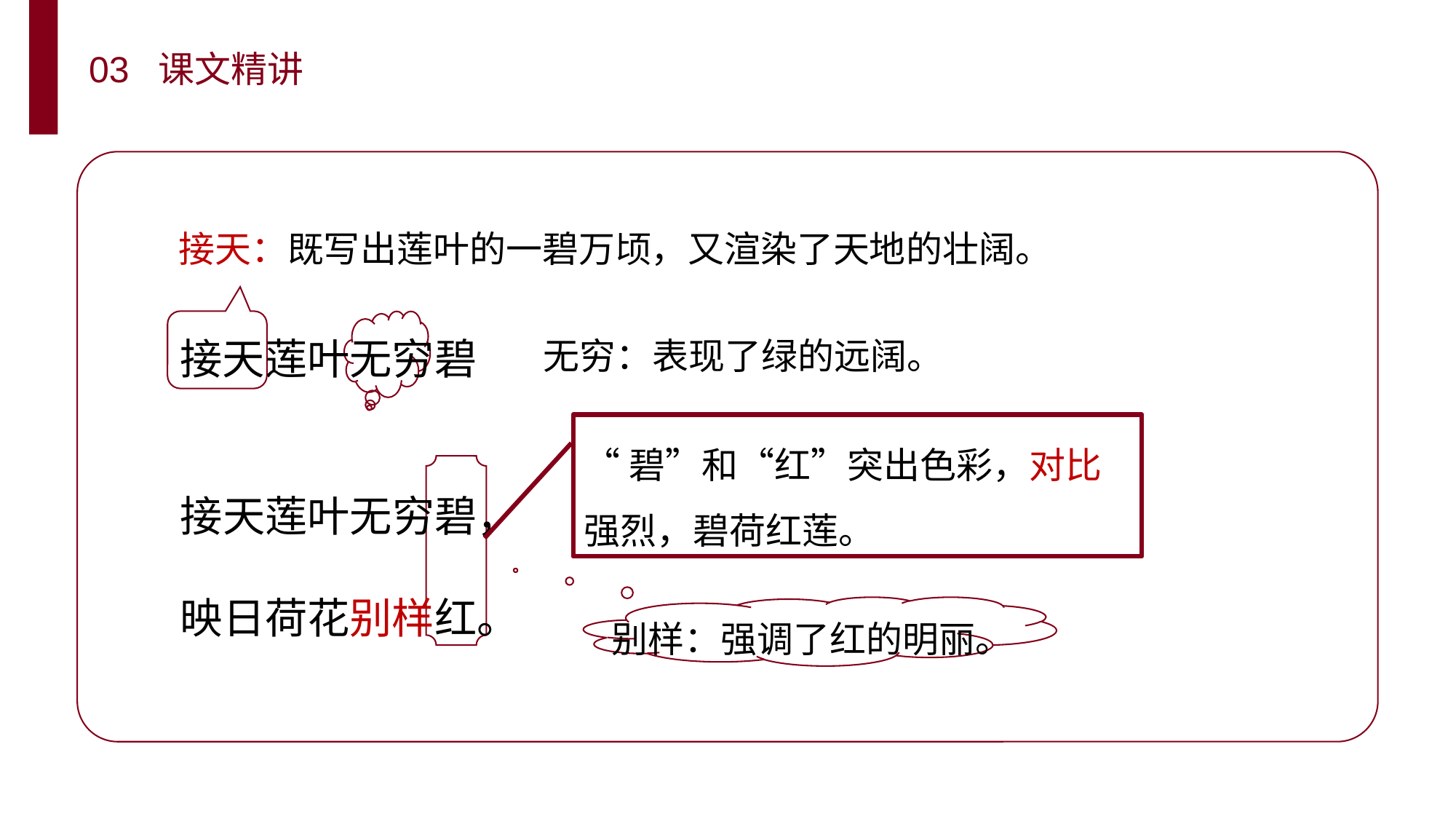

03  课文精讲
接天：既写出莲叶的一碧万顷，又渲染了天地的壮阔。
接天莲叶无穷碧
无穷：表现了绿的远阔。

“碧”和“红”突出色彩，对比强烈，碧荷红莲。
接天莲叶无穷碧，
映日荷花别样红。

 别样：强调了红的明丽。